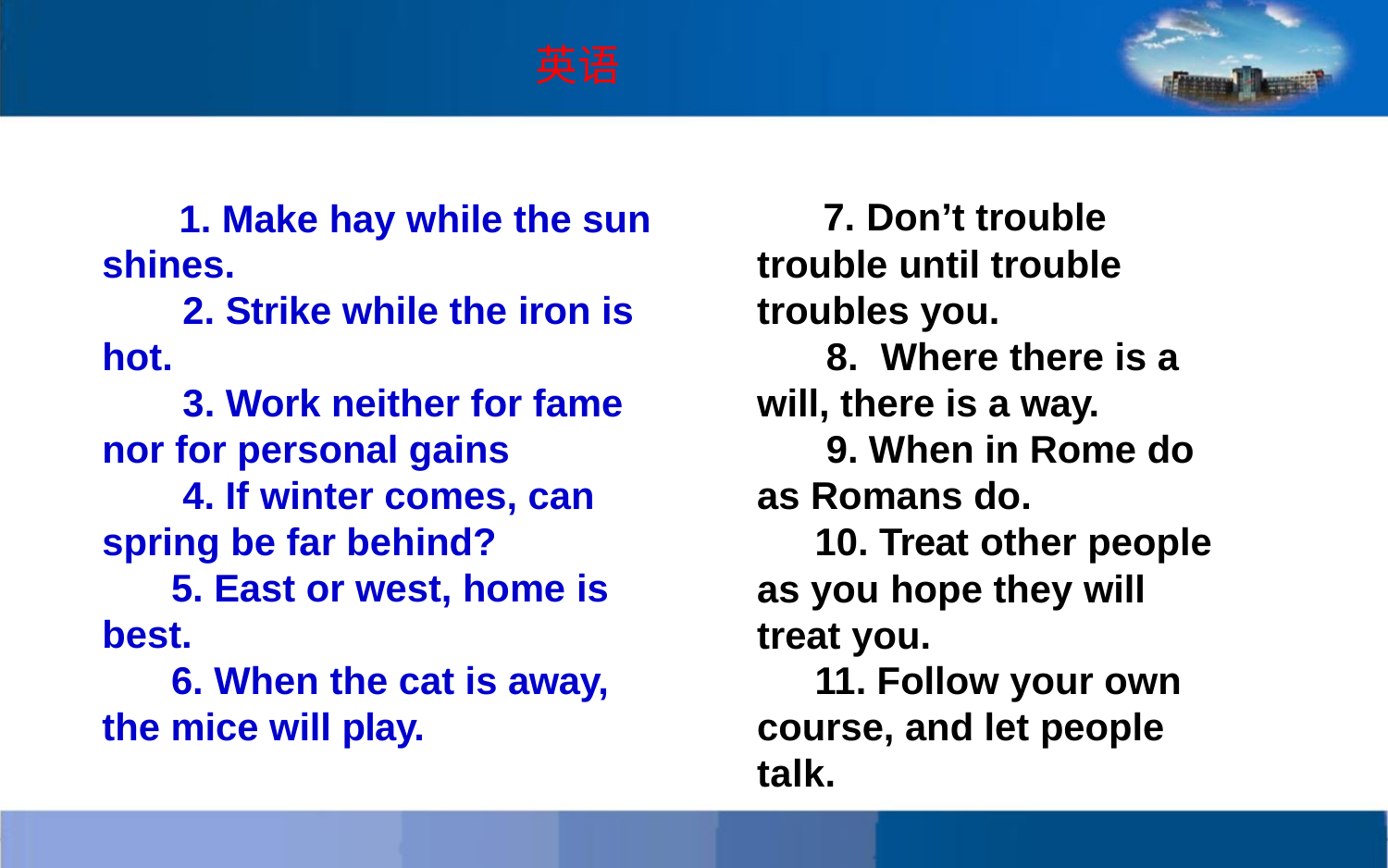

英语
7. Don’t trouble
trouble until trouble
troubles you.
8. Where there is a
will, there is a way.
9. When in Rome do
as Romans do.
10. Treat other people
as you hope they will
treat you.
1. Make hay while the sun
shines.
2. Strike while the iron is
hot.
3. Work neither for fame
nor for personal gains
4. If winter comes, can
spring be far behind?
5. East or west, home is
best.
11. Follow your own
course, and let people
talk.
6. When the cat is away,
the mice will play.